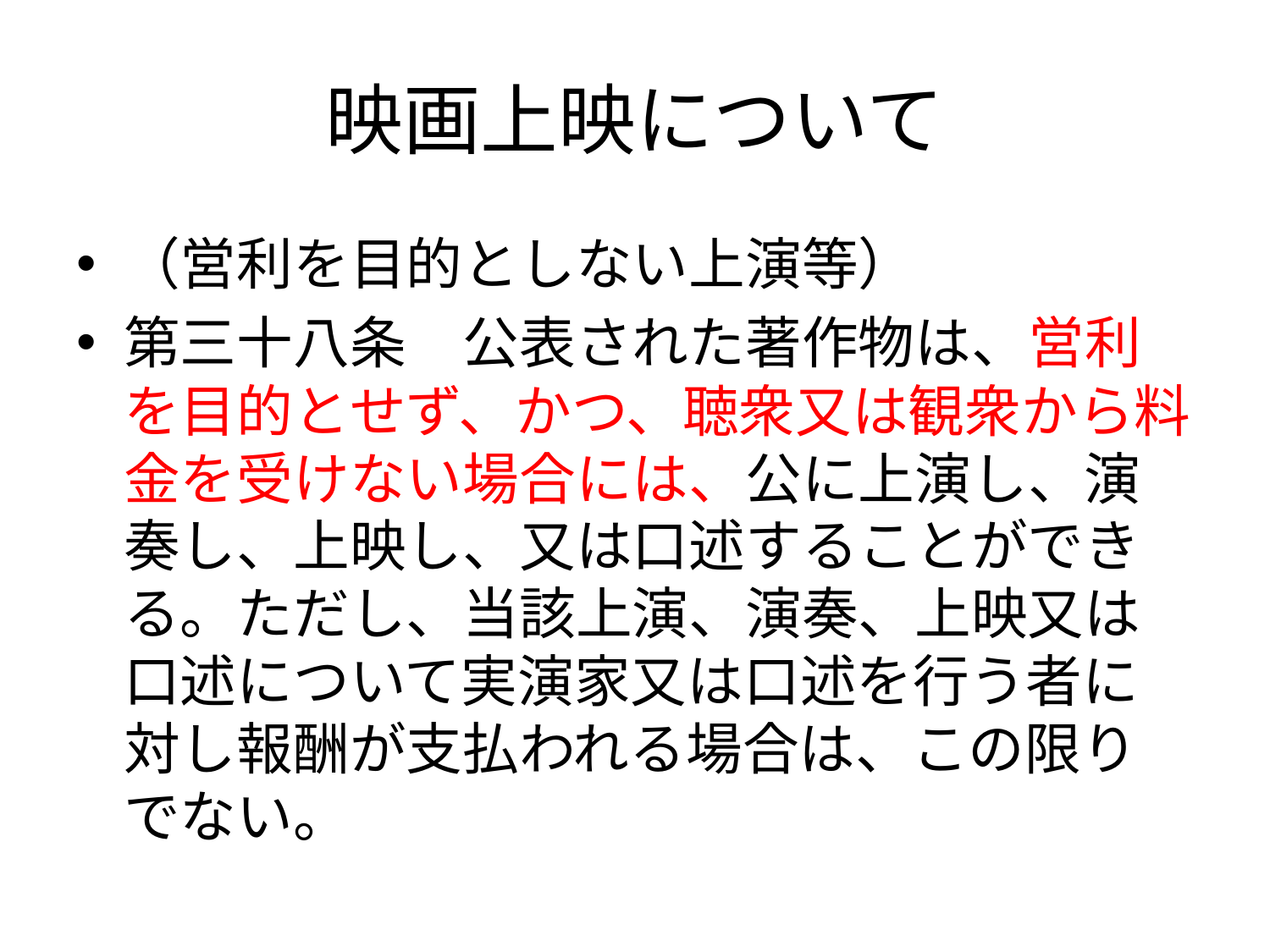

# 映画上映について
（営利を目的としない上演等）
第三十八条　公表された著作物は、営利を目的とせず、かつ、聴衆又は観衆から料金を受けない場合には、公に上演し、演奏し、上映し、又は口述することができる。ただし、当該上演、演奏、上映又は口述について実演家又は口述を行う者に対し報酬が支払われる場合は、この限りでない。